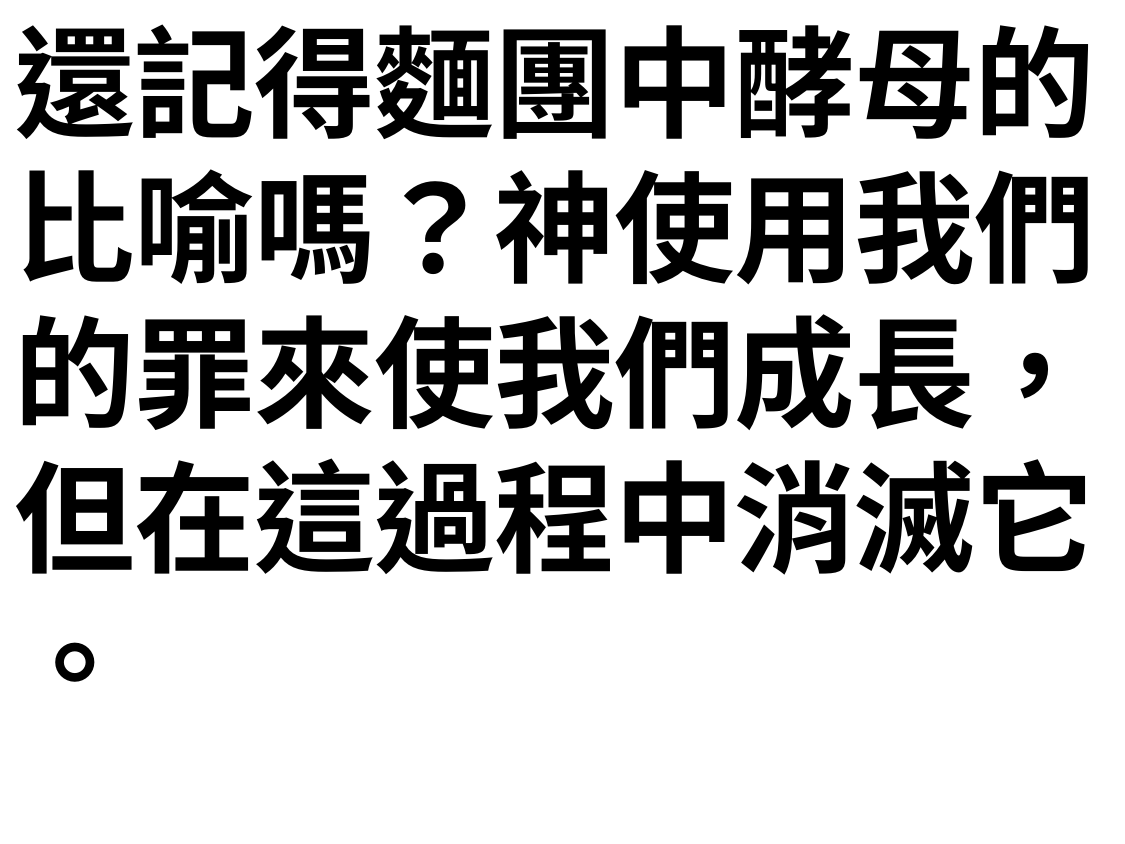

還記得麵團中酵母的比喻嗎？神使用我們的罪來使我們成長，但在這過程中消滅它
。